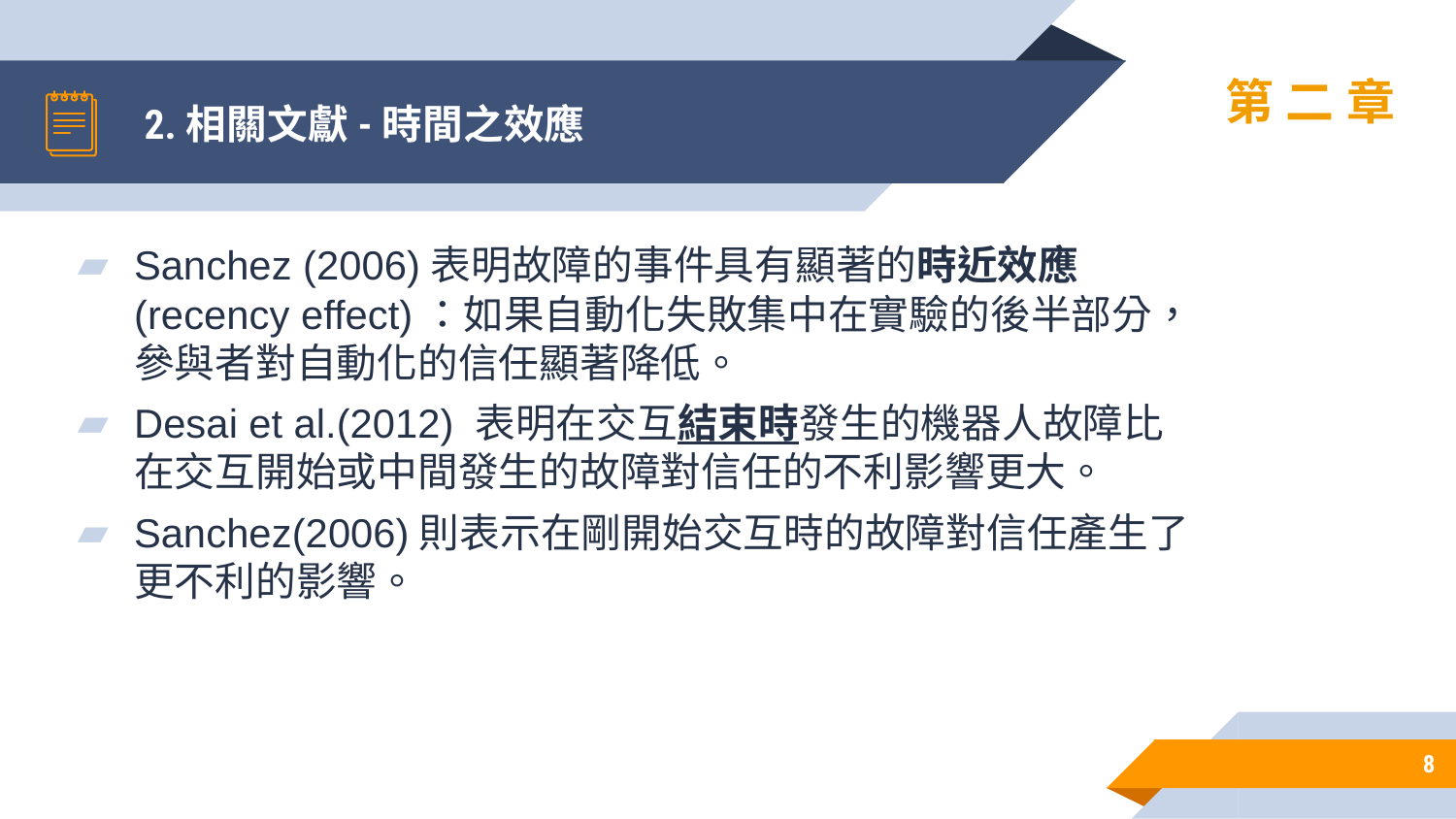

# 2.相關文獻-時間之效應
第二章

Sanchez (2006)表明故障的事件具有顯著的時近效應(recency effect)：如果自動化失敗集中在實驗的後半部分，參與者對自動化的信任顯著降低。
Desai et al.(2012) 表明在交互結束時發生的機器人故障比在交互開始或中間發生的故障對信任的不利影響更大。
Sanchez(2006)則表示在剛開始交互時的故障對信任產生了更不利的影響。

8